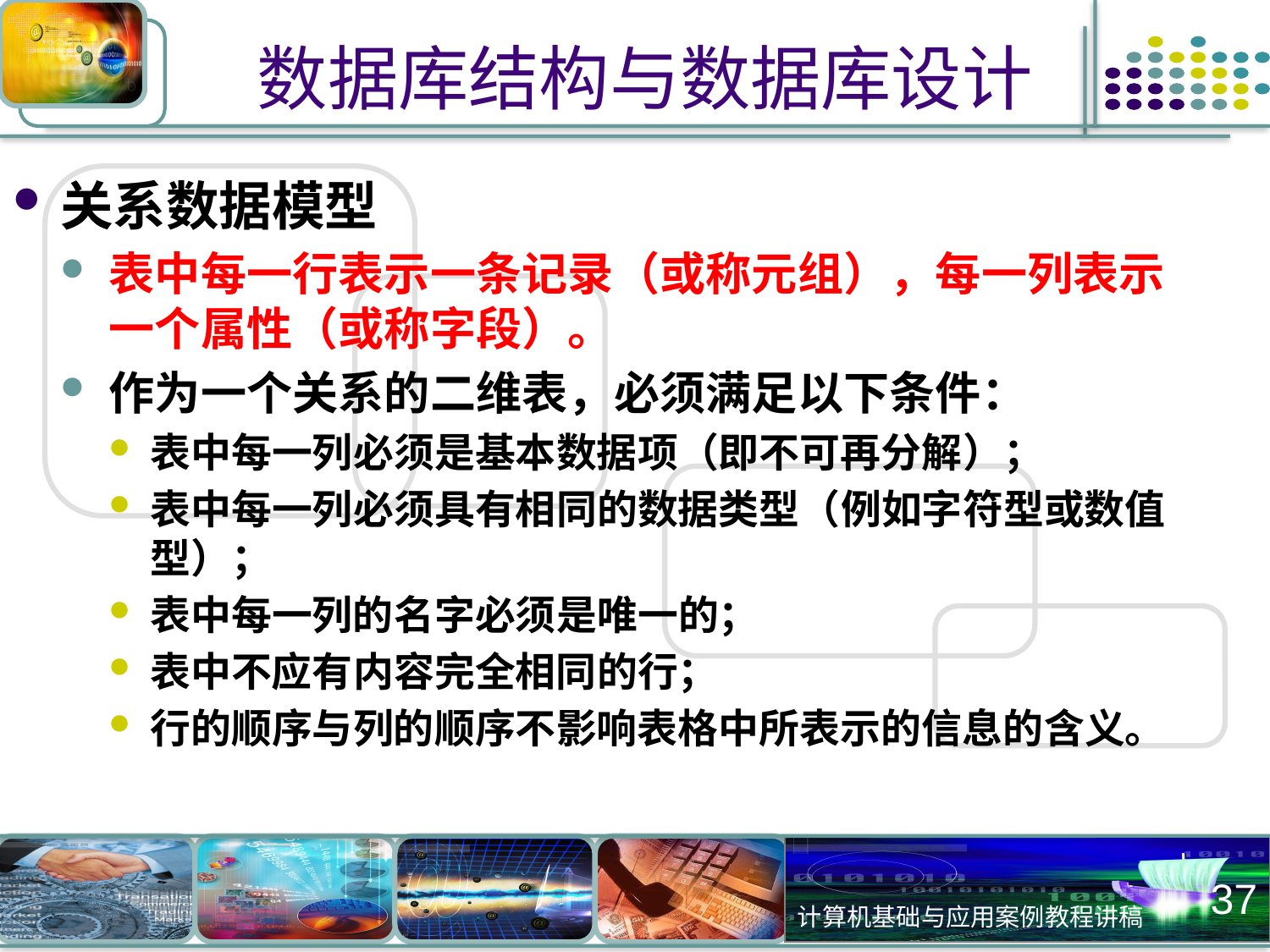

# 数据库结构与数据库设计
关系数据模型
表中每一行表示一条记录（或称元组），每一列表示一个属性（或称字段）。
作为一个关系的二维表，必须满足以下条件：
表中每一列必须是基本数据项（即不可再分解）；
表中每一列必须具有相同的数据类型（例如字符型或数值型）；
表中每一列的名字必须是唯一的；
表中不应有内容完全相同的行；
行的顺序与列的顺序不影响表格中所表示的信息的含义。
37